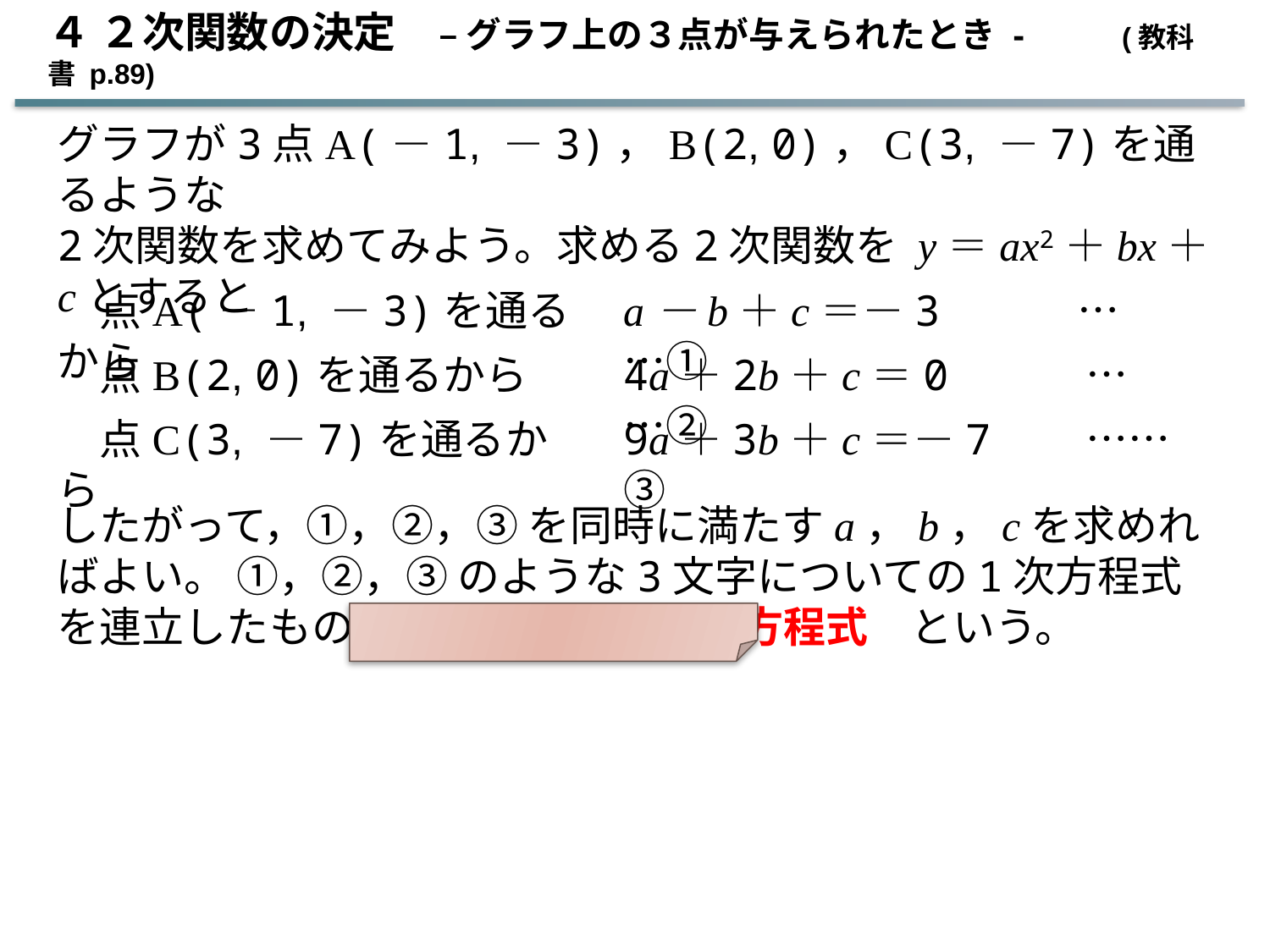

４ ２次関数の決定　– グラフ上の３点が与えられたとき -          (教科書 p.89)
グラフが3点A(－1, －3)，B(2, 0)，C(3, －7)を通るような
2次関数を求めてみよう。求める2次関数を y＝ax2＋bx＋cとすると
　点A(－1, －3)を通るから
a－b＋c＝－3　　　……①
　点B(2, 0)を通るから
4a＋2b＋c＝0　　　……②
　点C(3, －7)を通るから
9a＋3b＋c＝－7　　……③
したがって，①，②，③ を同時に満たすa，b，cを求めればよい。 ①，②，③ のような3文字についての1次方程式を連立したものを，　連立3元1次方程式　という。